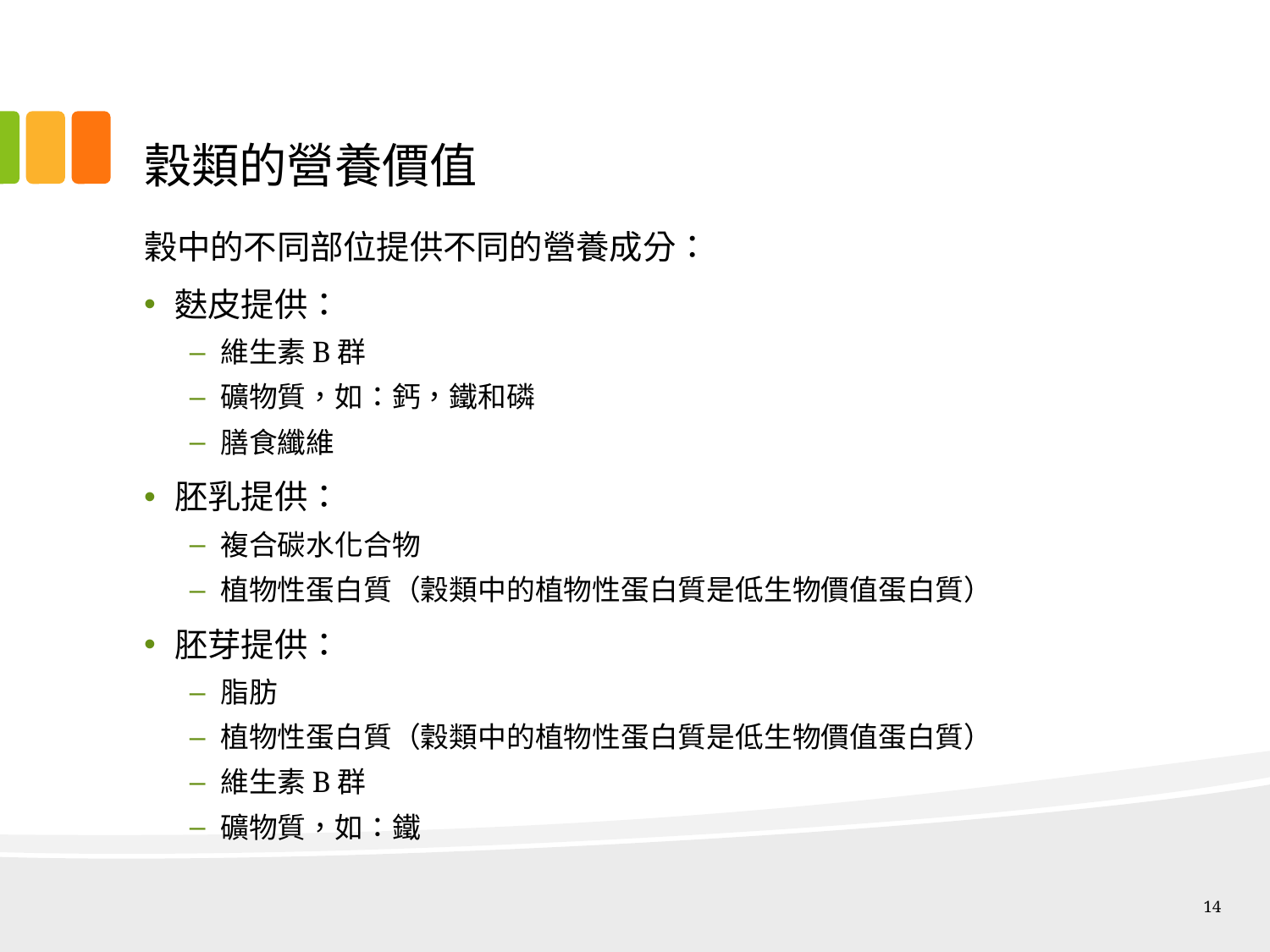

# 穀類的營養價值
穀中的不同部位提供不同的營養成分：
麩皮提供：
維生素B群
礦物質，如：鈣，鐵和磷
膳食纖維
胚乳提供：
複合碳水化合物
植物性蛋白質（穀類中的植物性蛋白質是低生物價值蛋白質）
胚芽提供：
脂肪
植物性蛋白質（穀類中的植物性蛋白質是低生物價值蛋白質）
維生素B群
礦物質，如：鐵

14